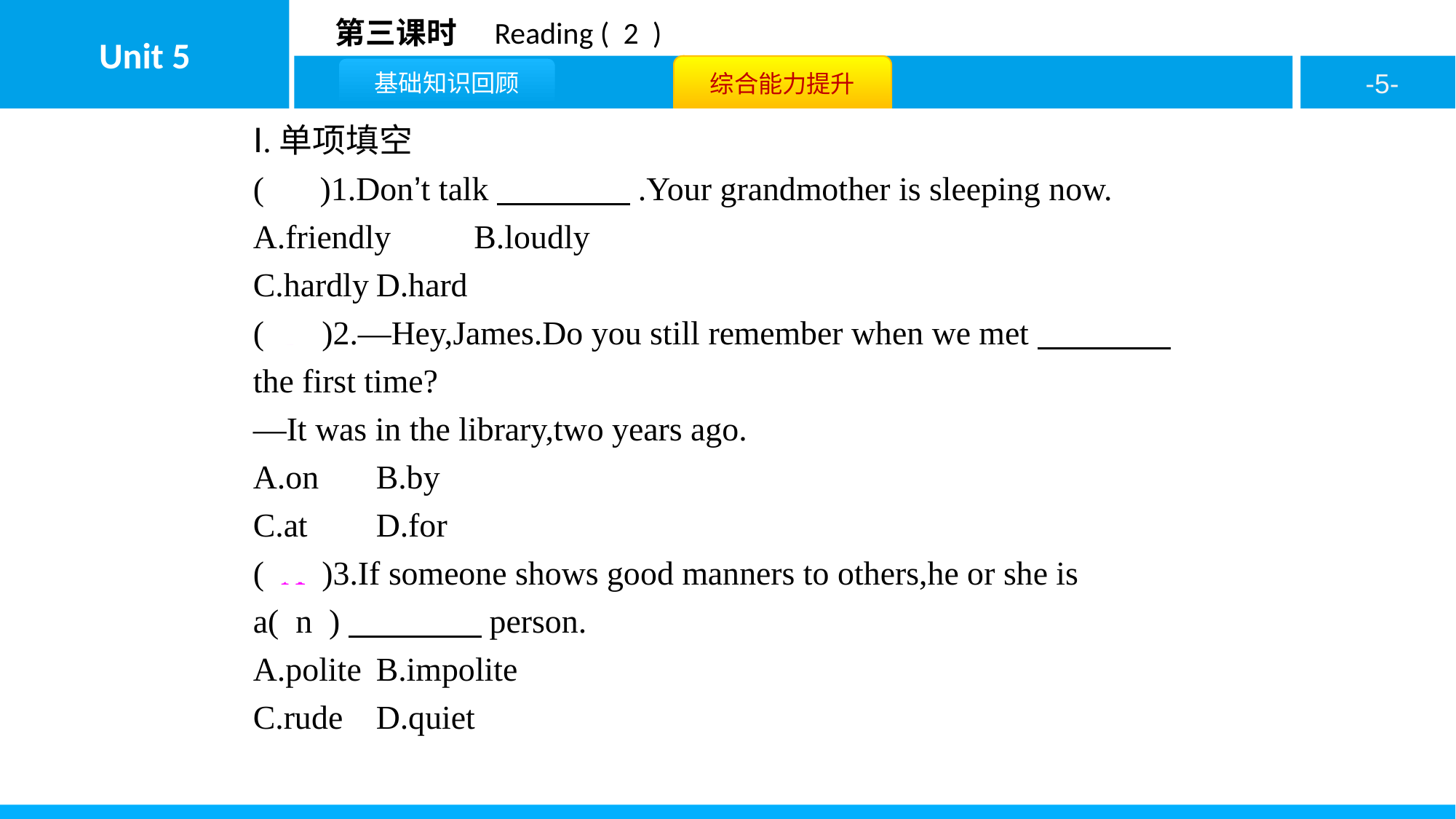

Ⅰ.单项填空
(  B  )1.Don’t talk　　　　.Your grandmother is sleeping now.
A.friendly	B.loudly
C.hardly	D.hard
(  D  )2.—Hey,James.Do you still remember when we met　　　　the first time?
—It was in the library,two years ago.
A.on	B.by
C.at	D.for
(  A  )3.If someone shows good manners to others,he or she is a(  n  )　　　　person.
A.polite	B.impolite
C.rude	D.quiet